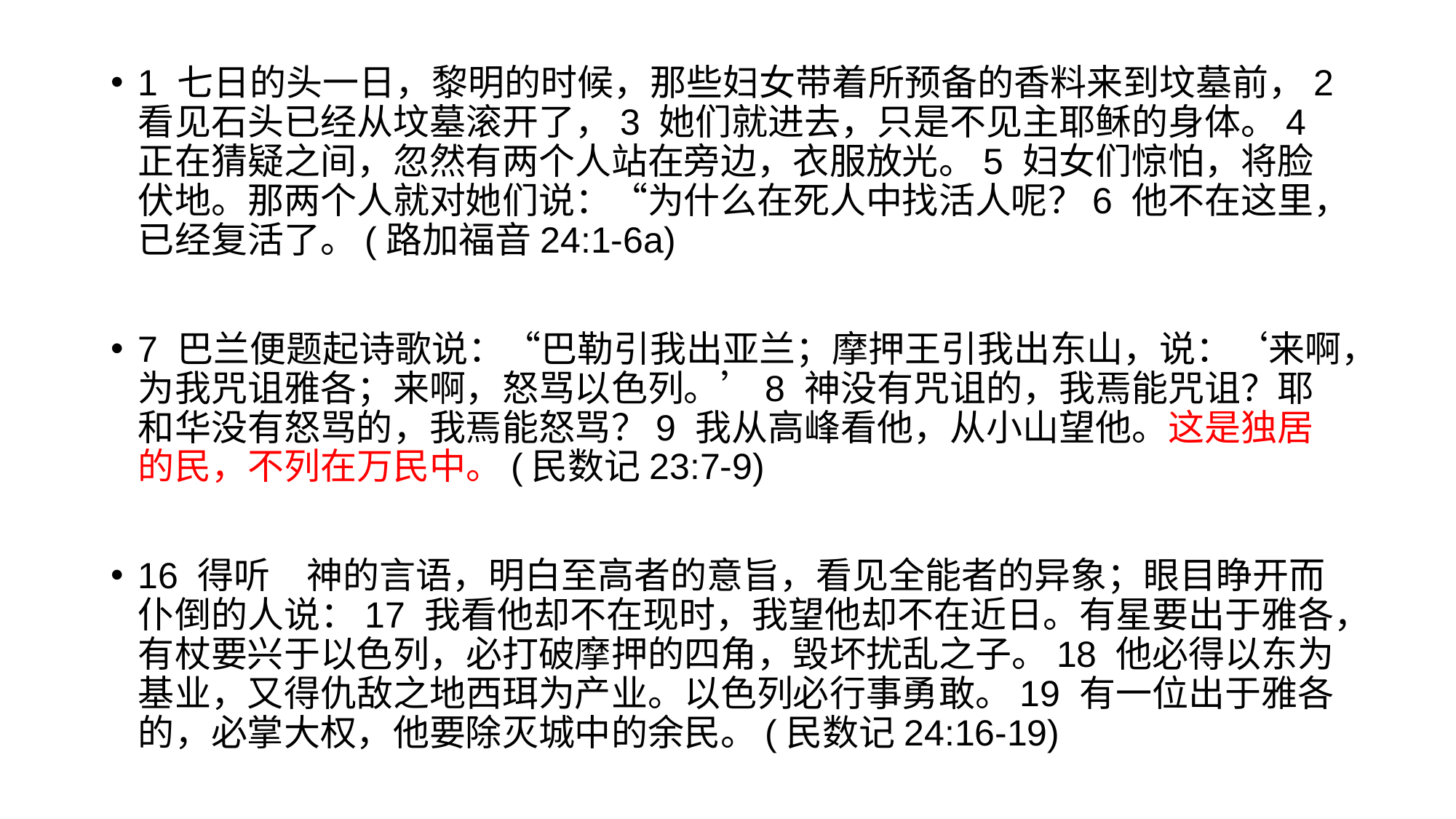

1 七日的头一日，黎明的时候，那些妇女带着所预备的香料来到坟墓前，2 看见石头已经从坟墓滚开了，3 她们就进去，只是不见主耶稣的身体。4 正在猜疑之间，忽然有两个人站在旁边，衣服放光。5 妇女们惊怕，将脸伏地。那两个人就对她们说：“为什么在死人中找活人呢？6 他不在这里，已经复活了。(路加福音24:1-6a)

7 巴兰便题起诗歌说：“巴勒引我出亚兰；摩押王引我出东山，说：‘来啊，为我咒诅雅各；来啊，怒骂以色列。’8 神没有咒诅的，我焉能咒诅？耶和华没有怒骂的，我焉能怒骂？9 我从高峰看他，从小山望他。这是独居的民，不列在万民中。(民数记23:7-9)

16 得听　神的言语，明白至高者的意旨，看见全能者的异象；眼目睁开而仆倒的人说：17 我看他却不在现时，我望他却不在近日。有星要出于雅各，有杖要兴于以色列，必打破摩押的四角，毁坏扰乱之子。18 他必得以东为基业，又得仇敌之地西珥为产业。以色列必行事勇敢。19 有一位出于雅各的，必掌大权，他要除灭城中的余民。(民数记24:16-19)